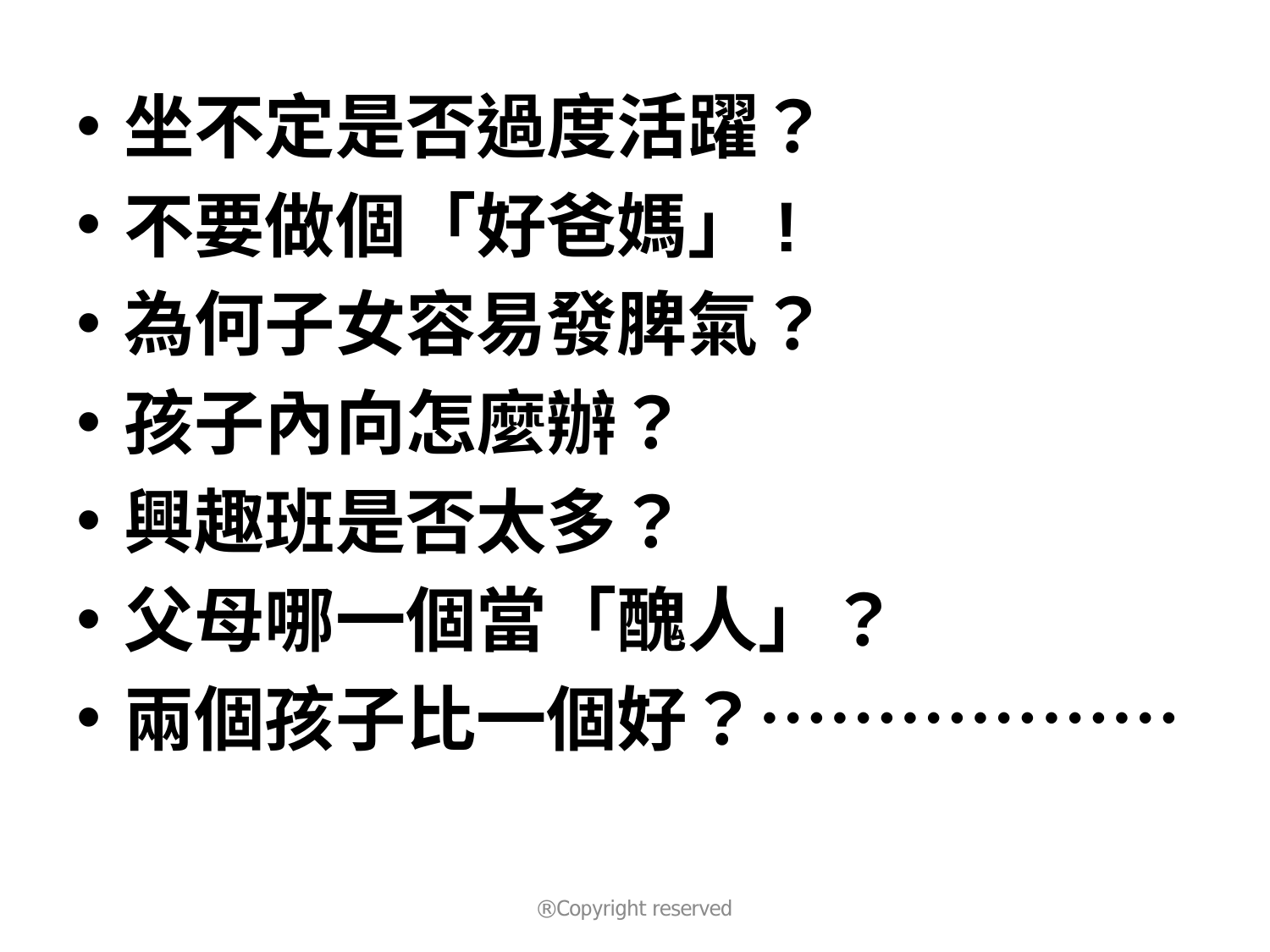

坐不定是否過度活躍？
不要做個「好爸媽」!
為何子女容易發脾氣？
孩子內向怎麼辦？
興趣班是否太多？
父母哪一個當「醜人」？
兩個孩子比一個好？………………
®Copyright reserved